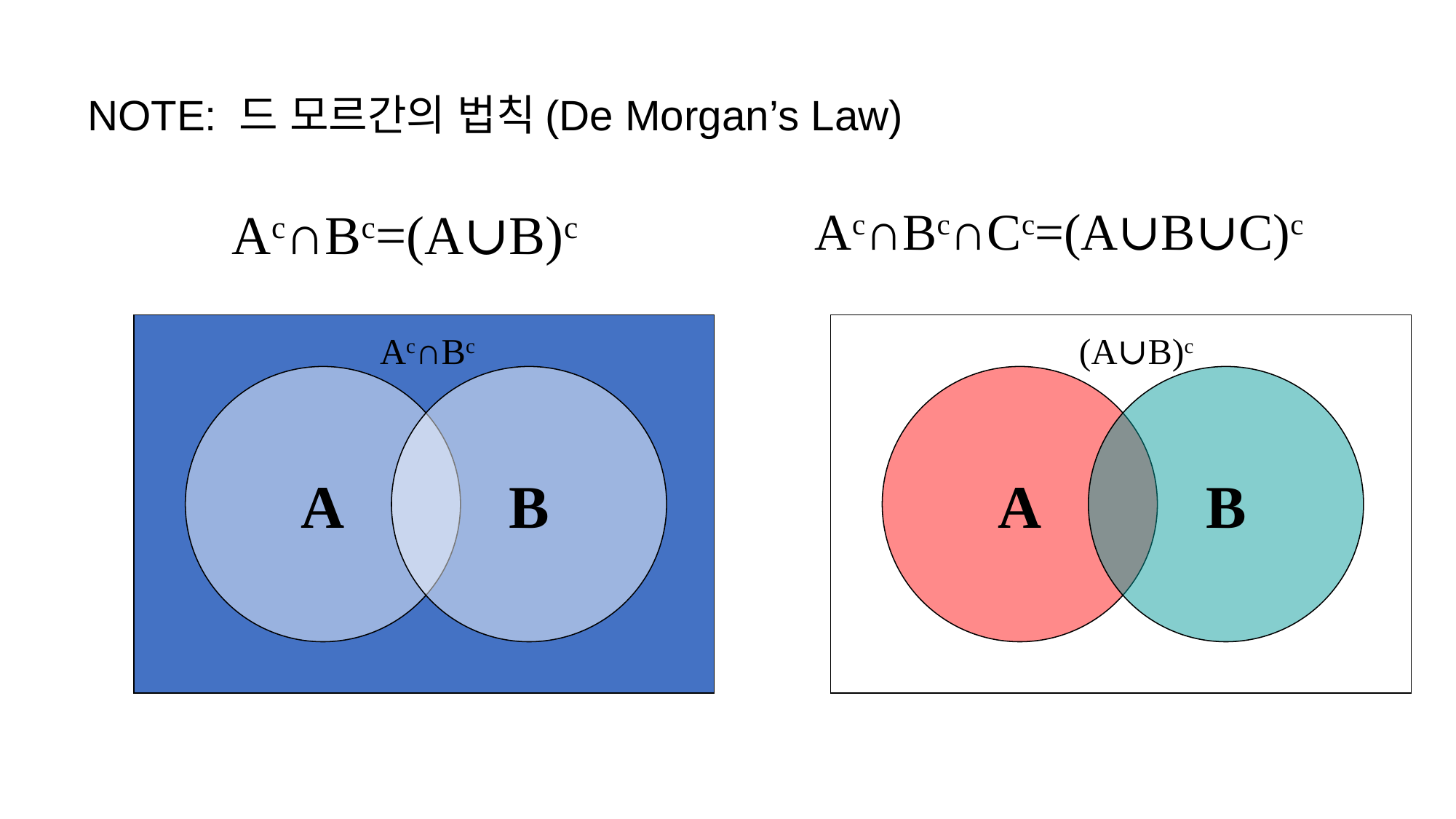

NOTE: 드 모르간의 법칙(De Morgan’s Law)
Ac∩Bc=(A∪B)c
Ac∩Bc∩Cc=(A∪B∪C)c

Ac∩Bc
(A∪B)c
A
B
A
B